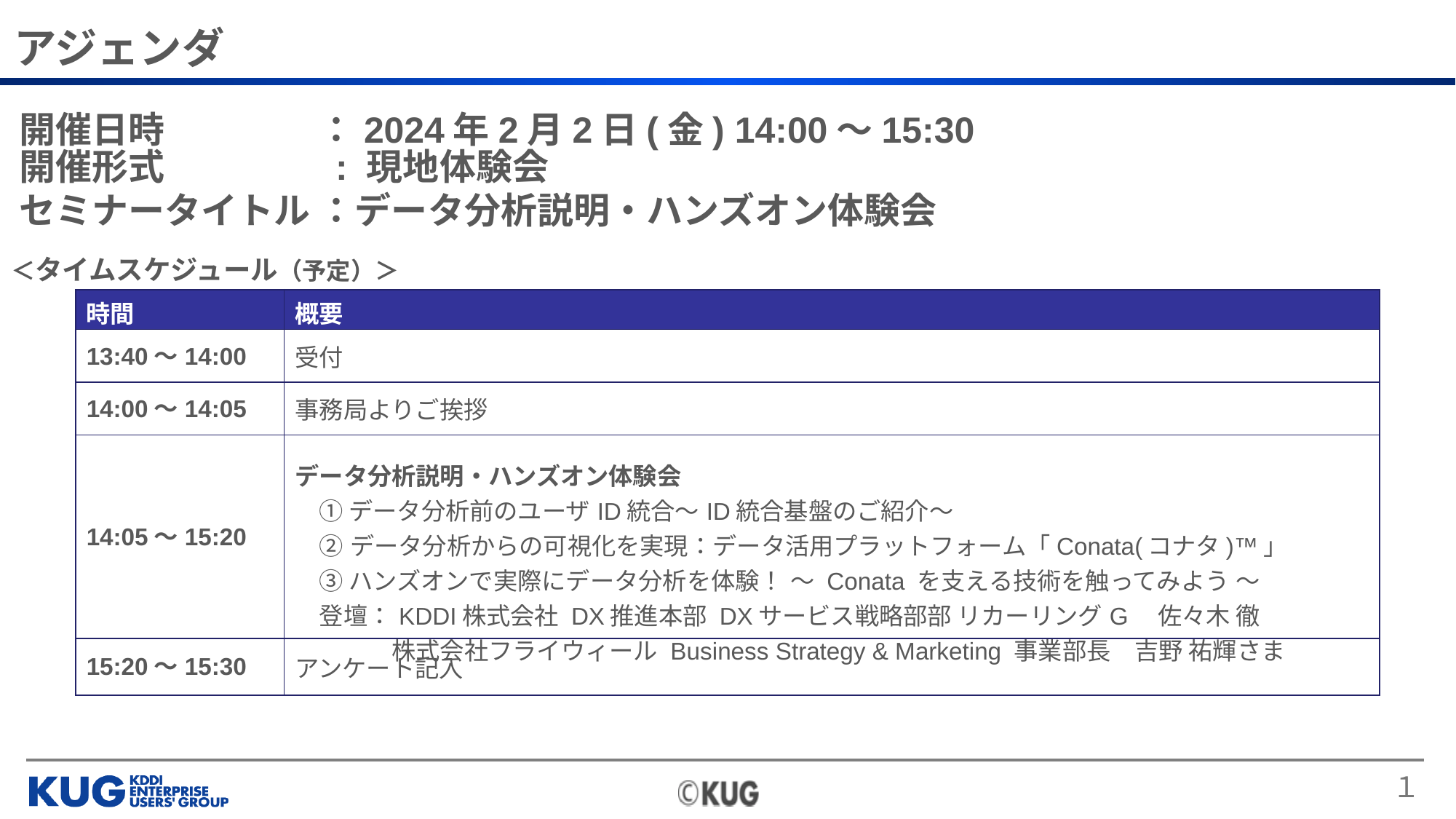

アジェンダ
開催日時　　　 　：2024年2月2日(金) 14:00～15:30
開催形式　　　　  : 現地体験会
セミナータイトル ：データ分析説明・ハンズオン体験会

＜タイムスケジュール（予定）＞
| 時間 | 概要 |
| --- | --- |
| 13:40～14:00 | 受付 |
| 14:00～14:05 | 事務局よりご挨拶 |
| 14:05～15:20 | データ分析説明・ハンズオン体験会 　① データ分析前のユーザID統合～ID統合基盤のご紹介～ 　② データ分析からの可視化を実現：データ活用プラットフォーム「Conata(コナタ)™」 　③ ハンズオンで実際にデータ分析を体験！ 〜 Conata を支える技術を触ってみよう ～ 　登壇：KDDI株式会社 DX推進本部 DXサービス戦略部部 リカーリングG　佐々木 徹 　　　　株式会社フライウィール Business Strategy & Marketing 事業部⻑　吉野 祐輝さま |
| 15:20～15:30 | アンケート記入 |
１